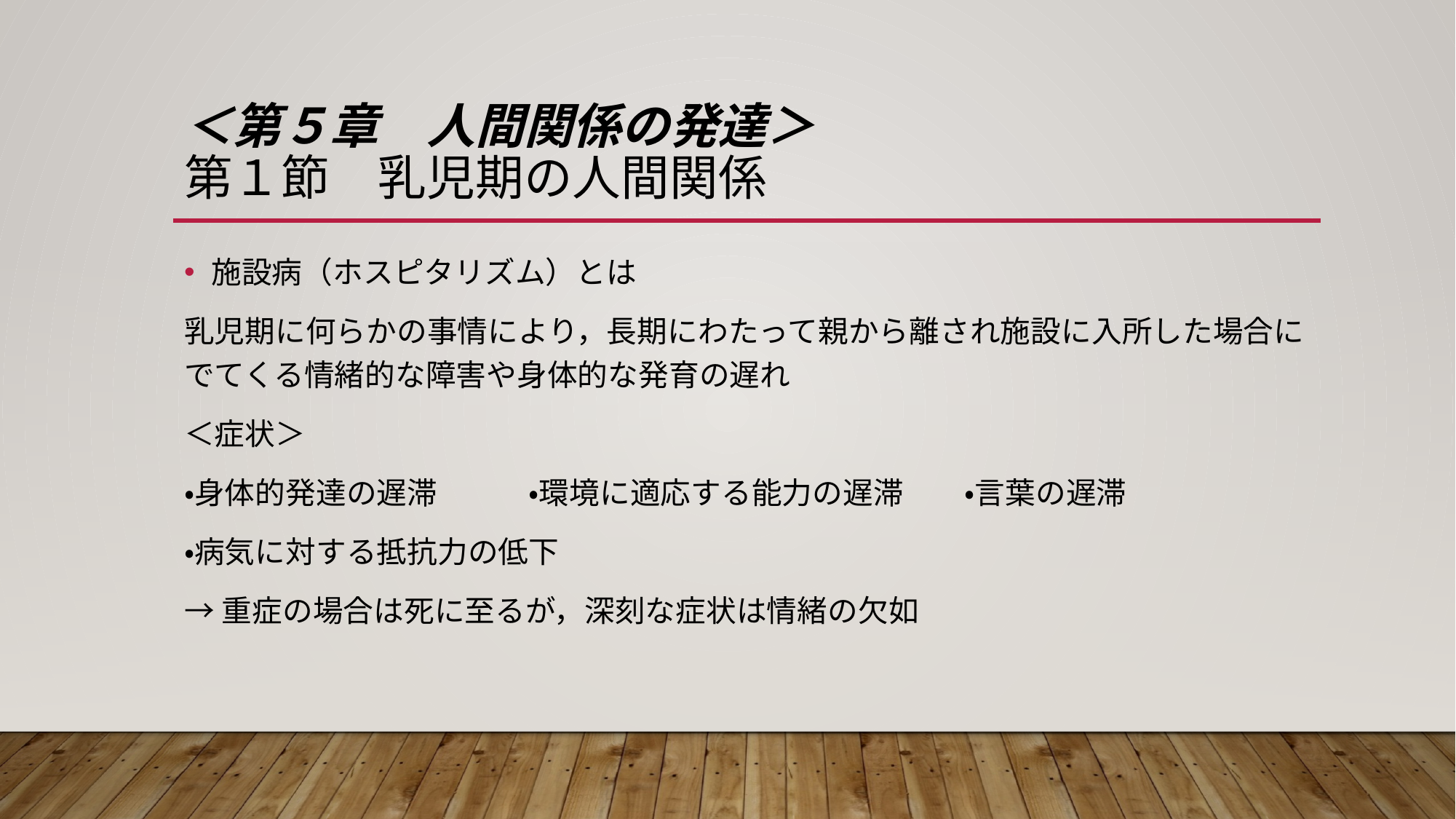

# ＜第５章　人間関係の発達＞ 第１節　乳児期の人間関係
施設病（ホスピタリズム）とは
乳児期に何らかの事情により，長期にわたって親から離され施設に入所した場合にでてくる情緒的な障害や身体的な発育の遅れ
＜症状＞
・身体的発達の遅滞　　　・環境に適応する能力の遅滞　　・言葉の遅滞
・病気に対する抵抗力の低下
→重症の場合は死に至るが，深刻な症状は情緒の欠如